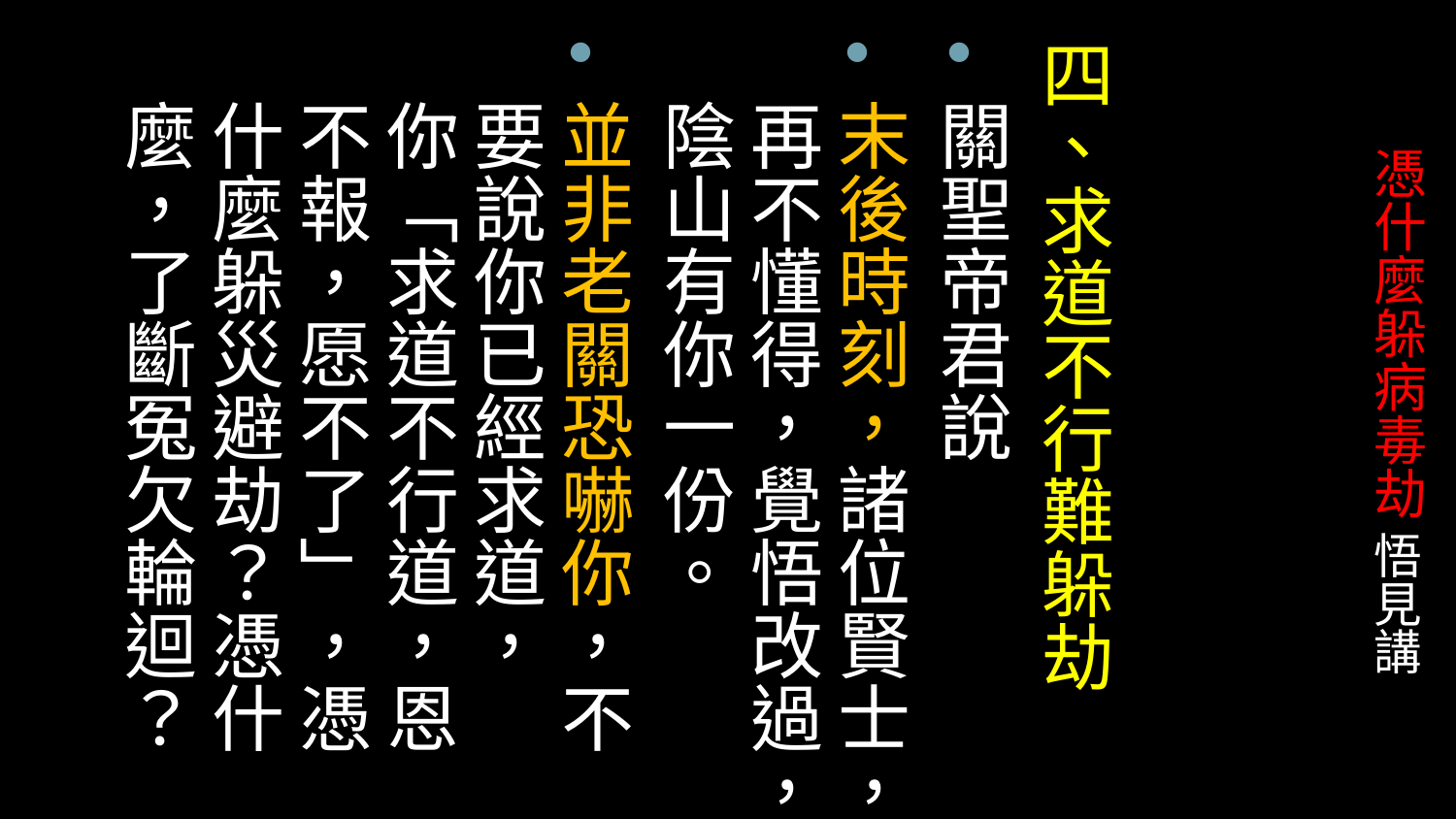

四、求道不行難躲劫
關聖帝君說
末後時刻，諸位賢士，再不懂得，覺悟改過，陰山有你一份。
並非老關恐嚇你，不要說你已經求道，
你「求道不行道，恩不報，愿不了」，憑什麼躲災避劫？憑什麼，了斷冤欠輪迴？

# 憑什麼躲病毒劫 悟見講